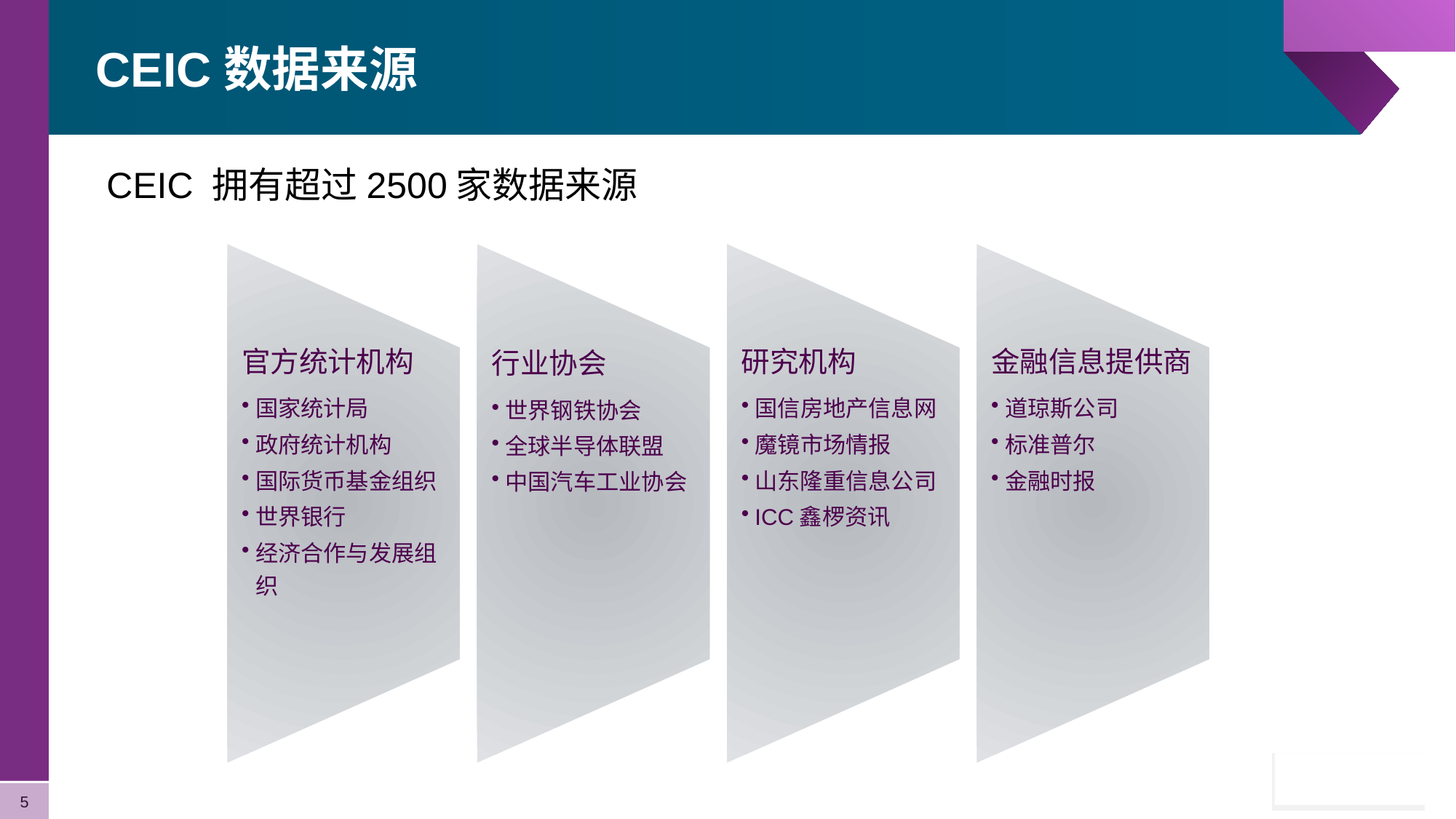

# CEIC数据来源
CEIC 拥有超过2500家数据来源
行业协会
世界钢铁协会
全球半导体联盟
中国汽车工业协会

研究机构
国信房地产信息网
魔镜市场情报
山东隆重信息公司
ICC鑫椤资讯

金融信息提供商
道琼斯公司
标准普尔
金融时报

官方统计机构
国家统计局
政府统计机构
国际货币基金组织
世界银行
经济合作与发展组织